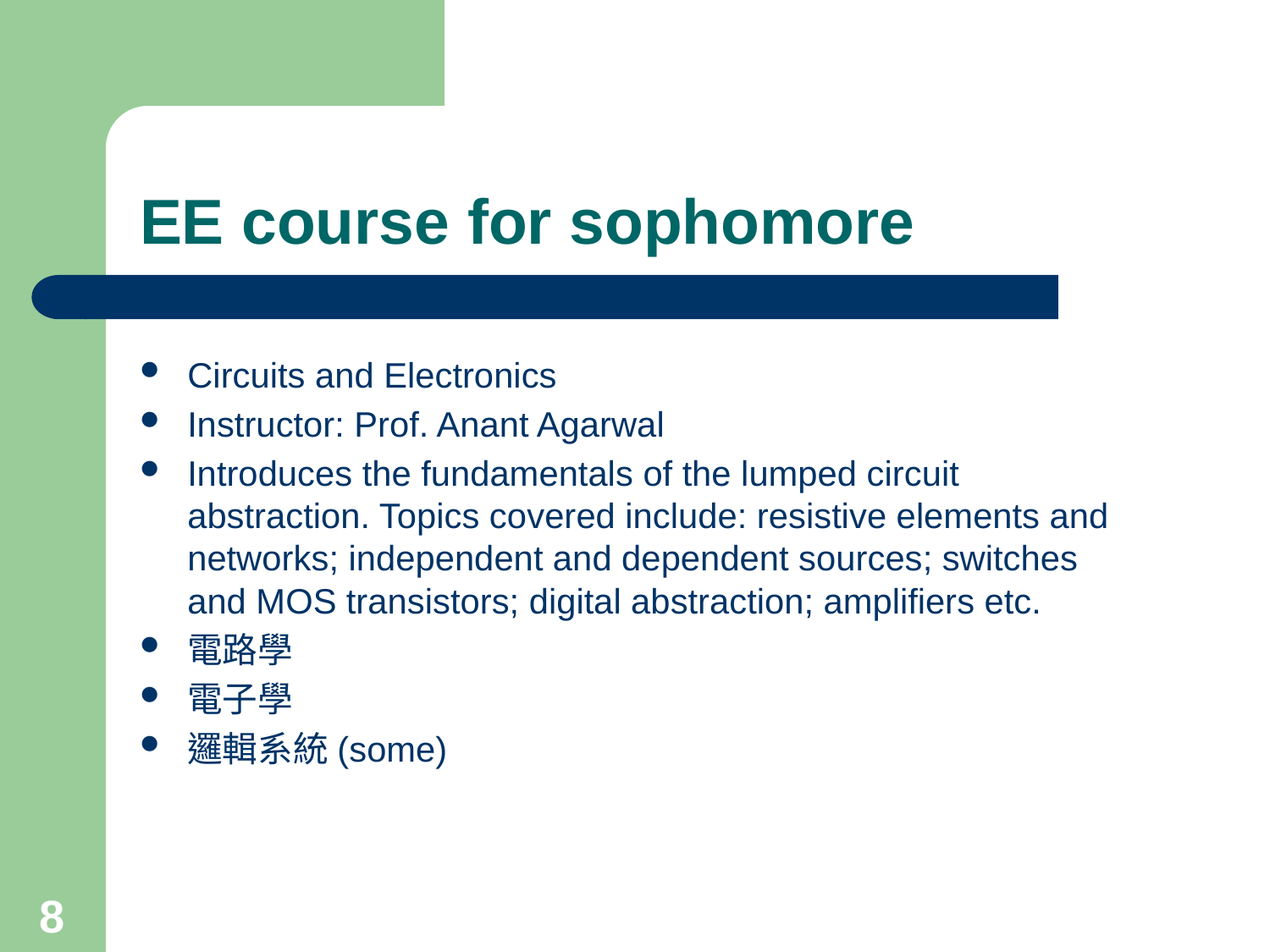

# EE course for sophomore
Circuits and Electronics
Instructor: Prof. Anant Agarwal
Introduces the fundamentals of the lumped circuit abstraction. Topics covered include: resistive elements and networks; independent and dependent sources; switches and MOS transistors; digital abstraction; amplifiers etc.
電路學
電子學
邏輯系統(some)
8